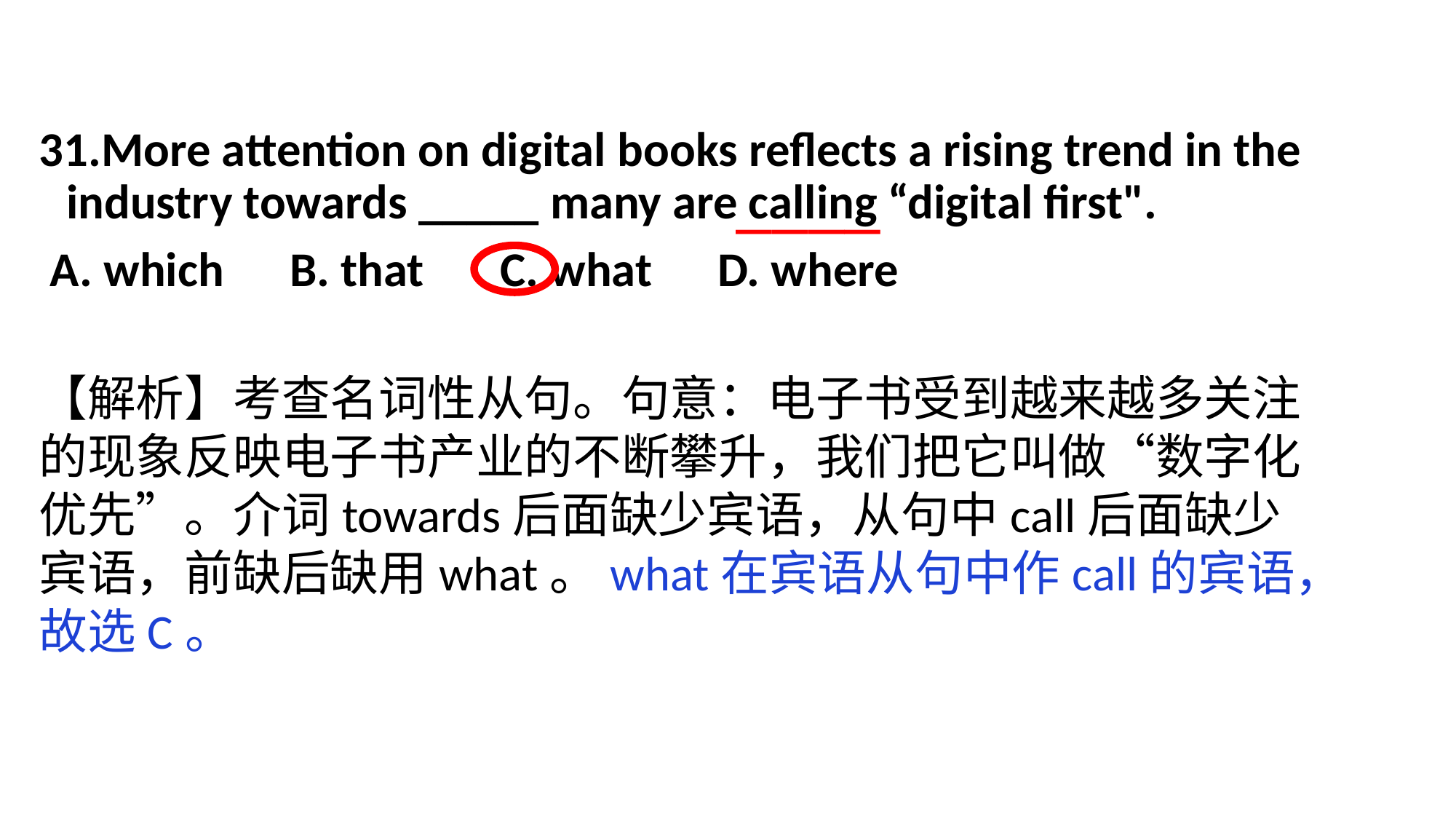

31.More attention on digital books reflects a rising trend in the industry towards _____ many are calling “digital first".
 A. which      B. that       C. what      D. where

____

【解析】考查名词性从句。句意：电子书受到越来越多关注的现象反映电子书产业的不断攀升，我们把它叫做“数字化优先”。介词towards后面缺少宾语，从句中call后面缺少宾语，前缺后缺用what。what在宾语从句中作call的宾语，故选C。